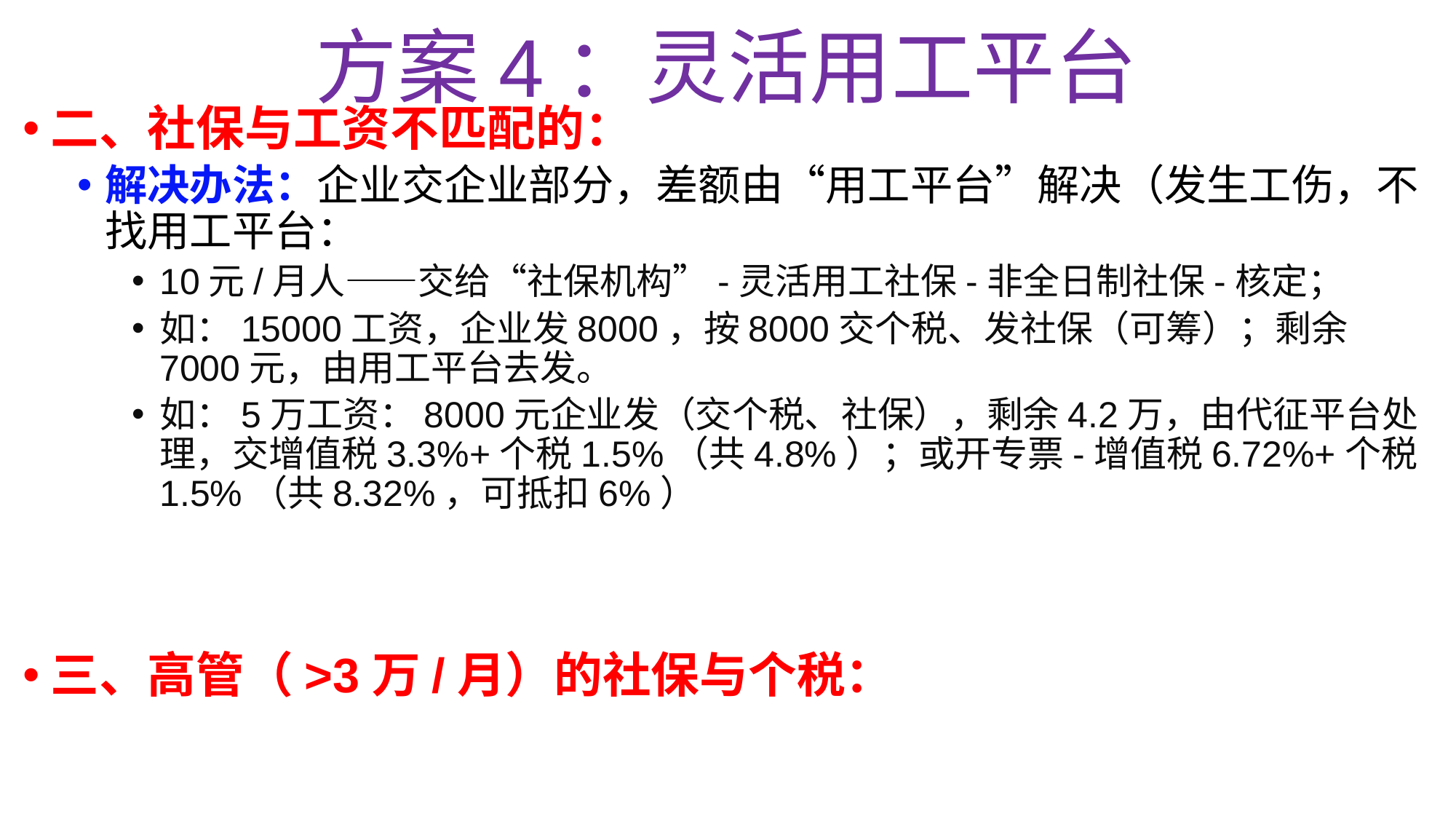

# 方案4：灵活用工平台
二、社保与工资不匹配的：
解决办法：企业交企业部分，差额由“用工平台”解决（发生工伤，不找用工平台：
10元/月人——交给“社保机构”-灵活用工社保-非全日制社保-核定；
如：15000工资，企业发8000，按8000交个税、发社保（可筹）；剩余7000元，由用工平台去发。
如：5万工资：8000元企业发（交个税、社保），剩余4.2万，由代征平台处理，交增值税3.3%+个税1.5%（共4.8%）；或开专票-增值税6.72%+个税1.5%（共8.32%，可抵扣6%）

三、高管（>3万/月）的社保与个税：